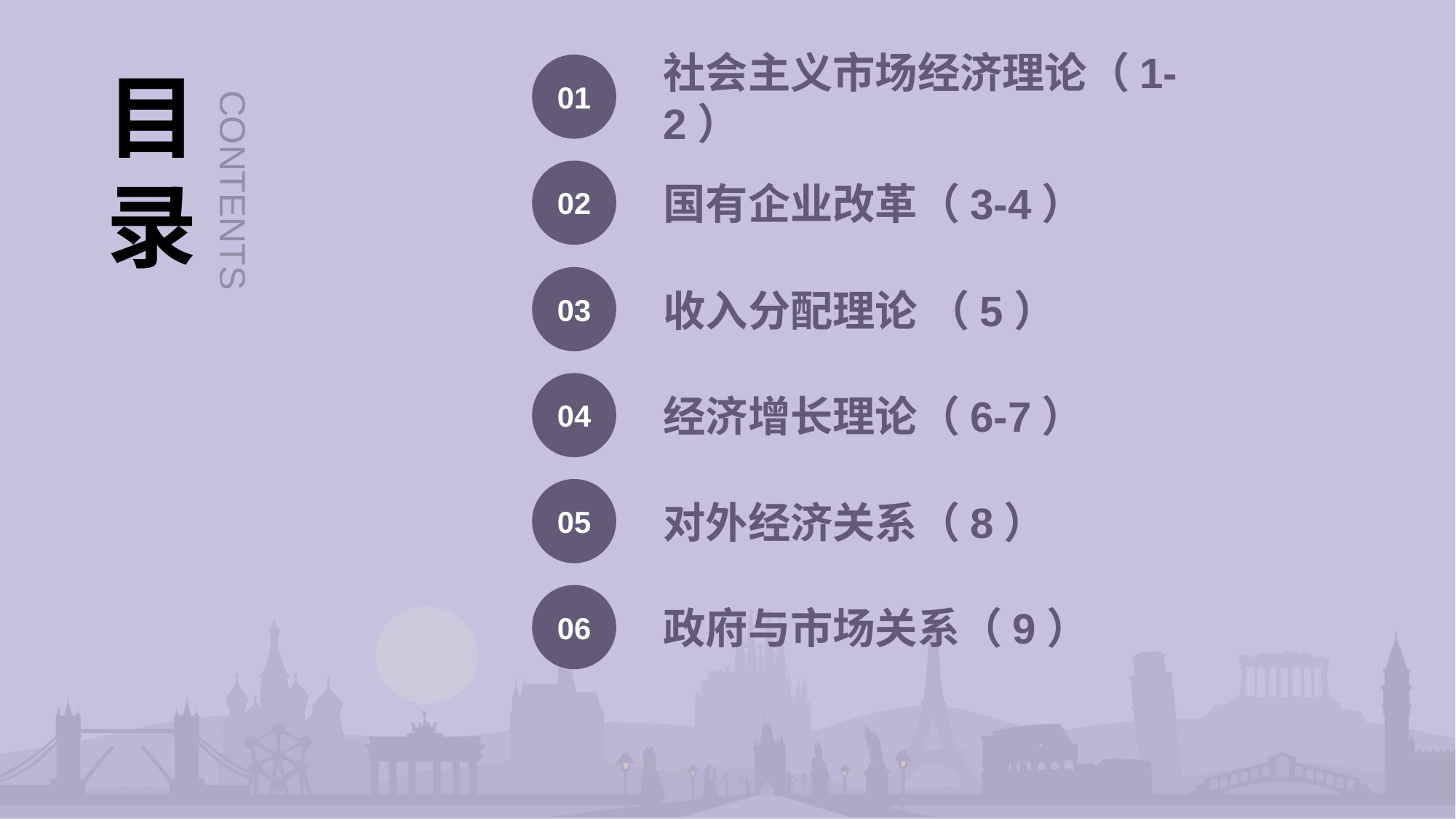

目
录
01
社会主义市场经济理论（1-2）
CONTENTS
02
国有企业改革（3-4）
03
收入分配理论 （5）
04
经济增长理论（6-7）
05
对外经济关系（8）
06
政府与市场关系（9）